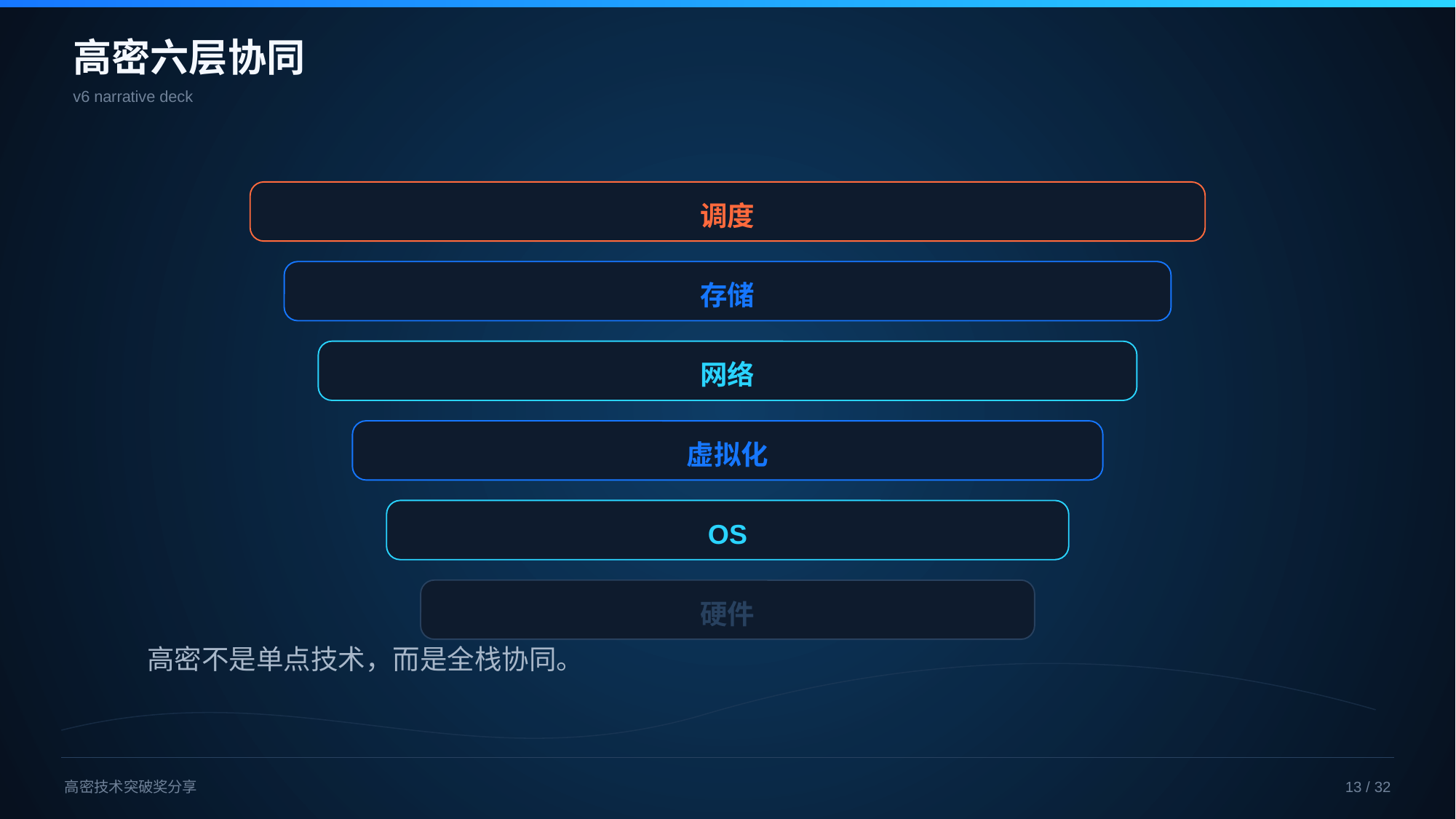

高密六层协同
v6 narrative deck

调度

存储

网络

虚拟化

OS

硬件
高密不是单点技术，而是全栈协同。

高密技术突破奖分享
13 / 32